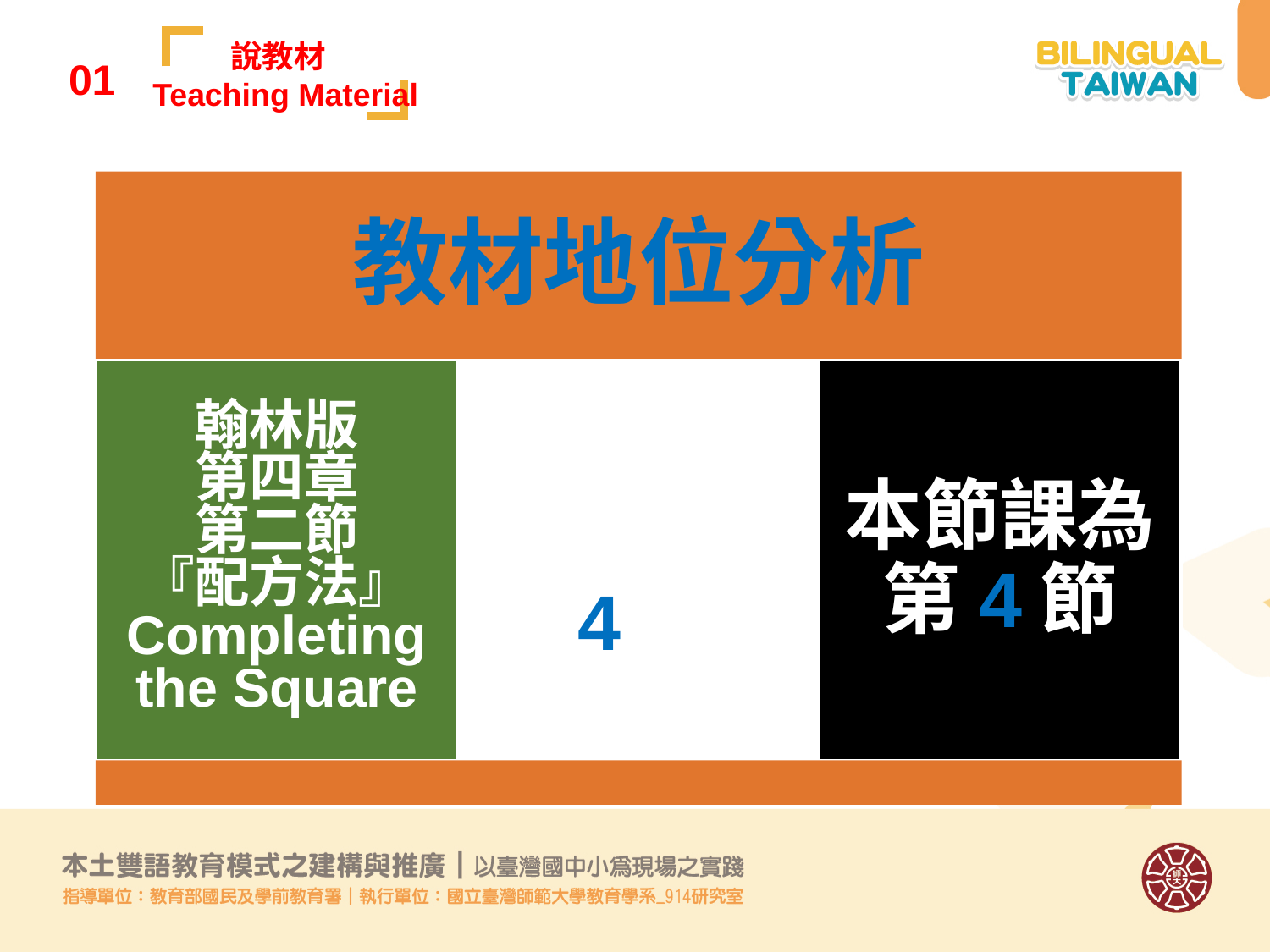

說教材
Teaching Material

01

教材地位分析

翰林版
第四章
第二節
『配方法』
Completing the Square

本單元
共4節課

本節課為第4節